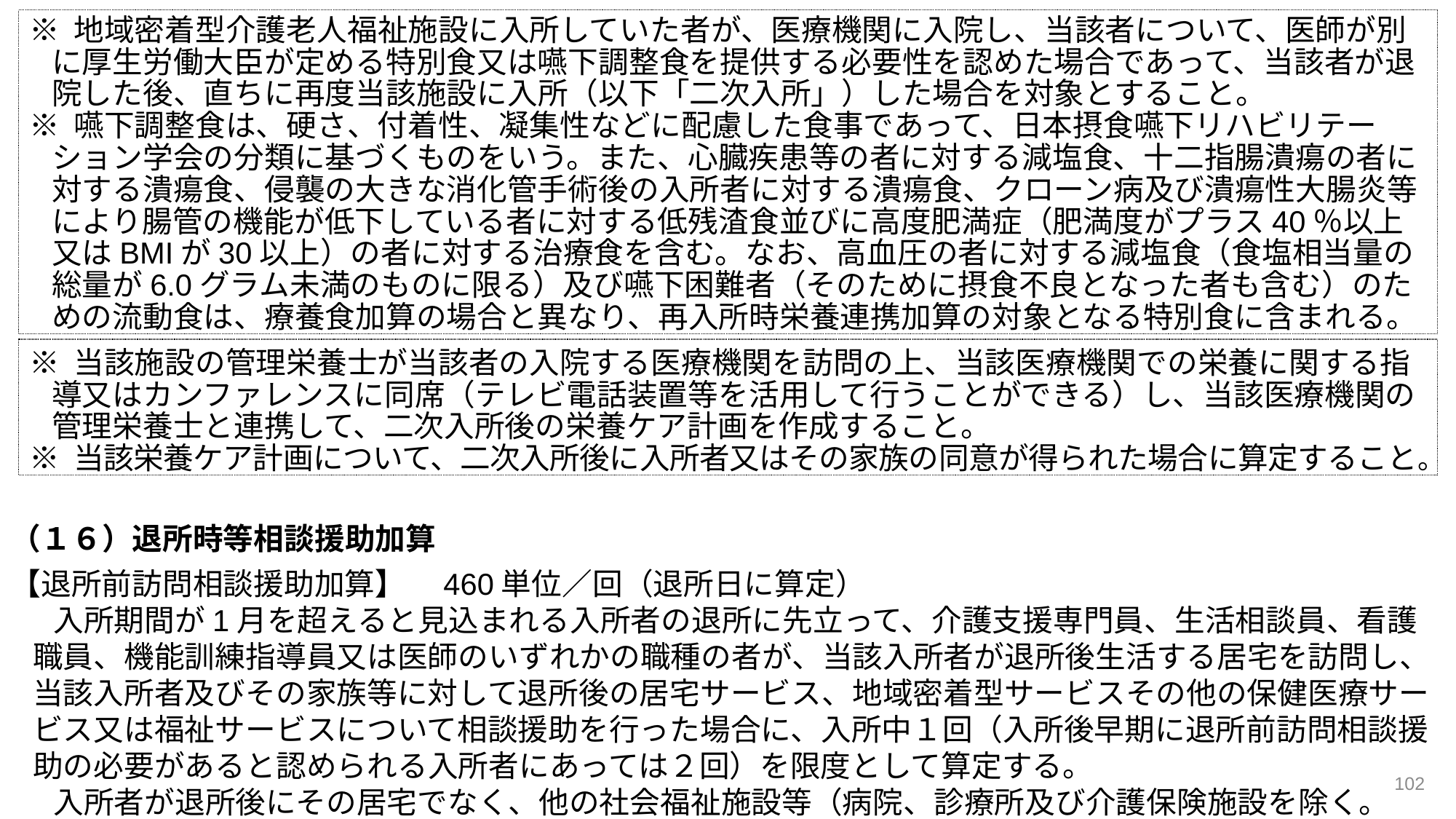

※ 地域密着型介護老人福祉施設に入所していた者が、医療機関に入院し、当該者について、医師が別に厚生労働大臣が定める特別食又は嚥下調整食を提供する必要性を認めた場合であって、当該者が退院した後、直ちに再度当該施設に入所（以下「二次入所」）した場合を対象とすること。
※ 嚥下調整食は、硬さ、付着性、凝集性などに配慮した食事であって、日本摂食嚥下リハビリテーション学会の分類に基づくものをいう。また、心臓疾患等の者に対する減塩食、十二指腸潰瘍の者に対する潰瘍食、侵襲の大きな消化管手術後の入所者に対する潰瘍食、クローン病及び潰瘍性大腸炎等により腸管の機能が低下している者に対する低残渣食並びに高度肥満症（肥満度がプラス40％以上又はBMIが30以上）の者に対する治療食を含む。なお、高血圧の者に対する減塩食（食塩相当量の総量が6.0グラム未満のものに限る）及び嚥下困難者（そのために摂食不良となった者も含む）のための流動食は、療養食加算の場合と異なり、再入所時栄養連携加算の対象となる特別食に含まれる。
※ 当該施設の管理栄養士が当該者の入院する医療機関を訪問の上、当該医療機関での栄養に関する指導又はカンファレンスに同席（テレビ電話装置等を活用して行うことができる）し、当該医療機関の管理栄養士と連携して、二次入所後の栄養ケア計画を作成すること。
※ 当該栄養ケア計画について、二次入所後に入所者又はその家族の同意が得られた場合に算定すること。
（１６）退所時等相談援助加算

【退所前訪問相談援助加算】　460単位／回（退所日に算定）
入所期間が1月を超えると見込まれる入所者の退所に先立って、介護支援専門員、生活相談員、看護職員、機能訓練指導員又は医師のいずれかの職種の者が、当該入所者が退所後生活する居宅を訪問し、当該入所者及びその家族等に対して退所後の居宅サービス、地域密着型サービスその他の保健医療サービス又は福祉サービスについて相談援助を行った場合に、入所中１回（入所後早期に退所前訪問相談援助の必要があると認められる入所者にあっては２回）を限度として算定する。
入所者が退所後にその居宅でなく、他の社会福祉施設等（病院、診療所及び介護保険施設を除く。
102